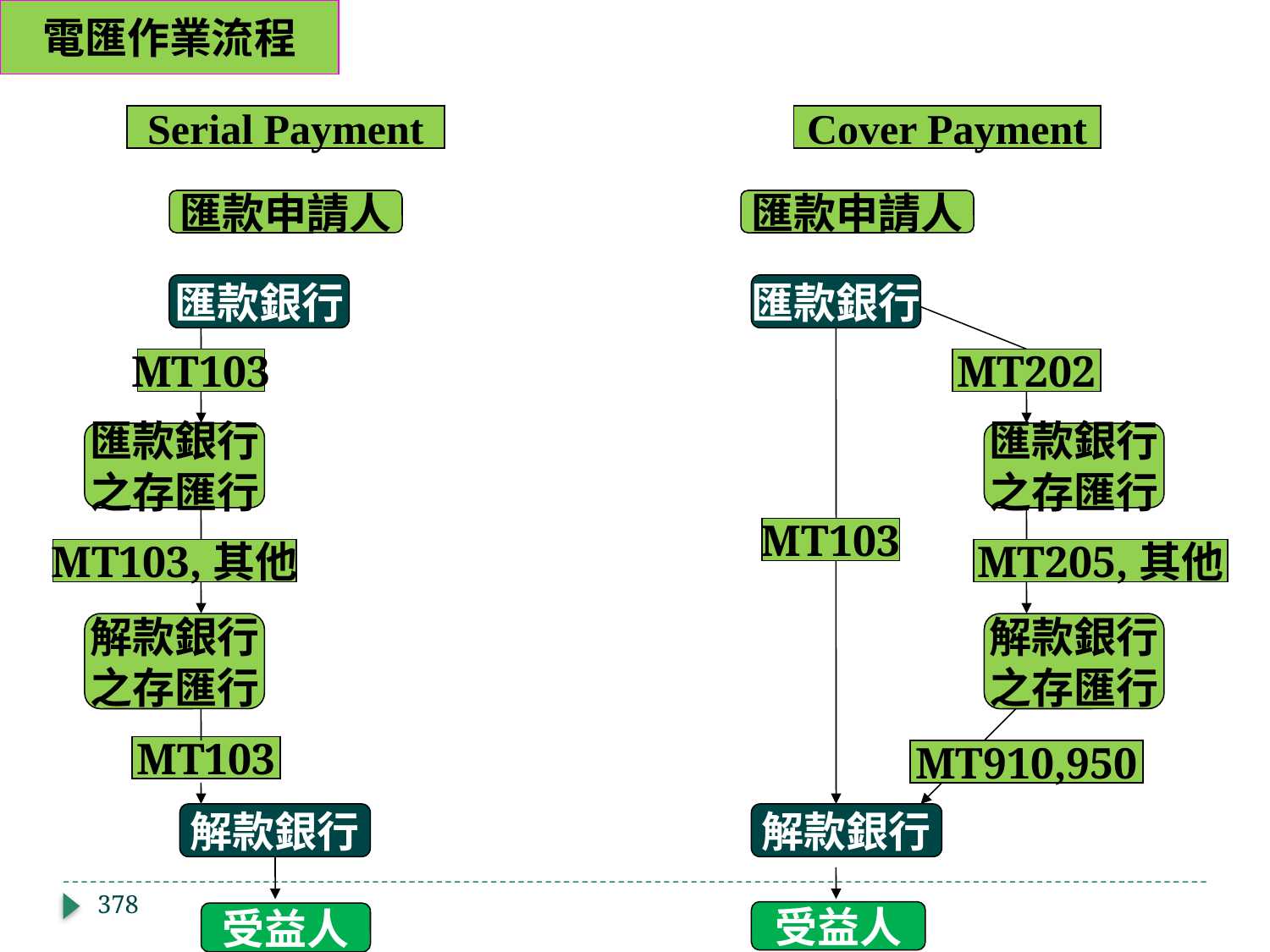

電匯作業流程
Serial Payment
Cover Payment
匯款申請人
匯款申請人
匯款銀行
匯款銀行

MT103
MT202

匯款銀行
之存匯行
匯款銀行
之存匯行

MT103
MT103,其他
MT205,其他

解款銀行
之存匯行
解款銀行
之存匯行

MT103
MT910,950

解款銀行
解款銀行

378
受益人
受益人